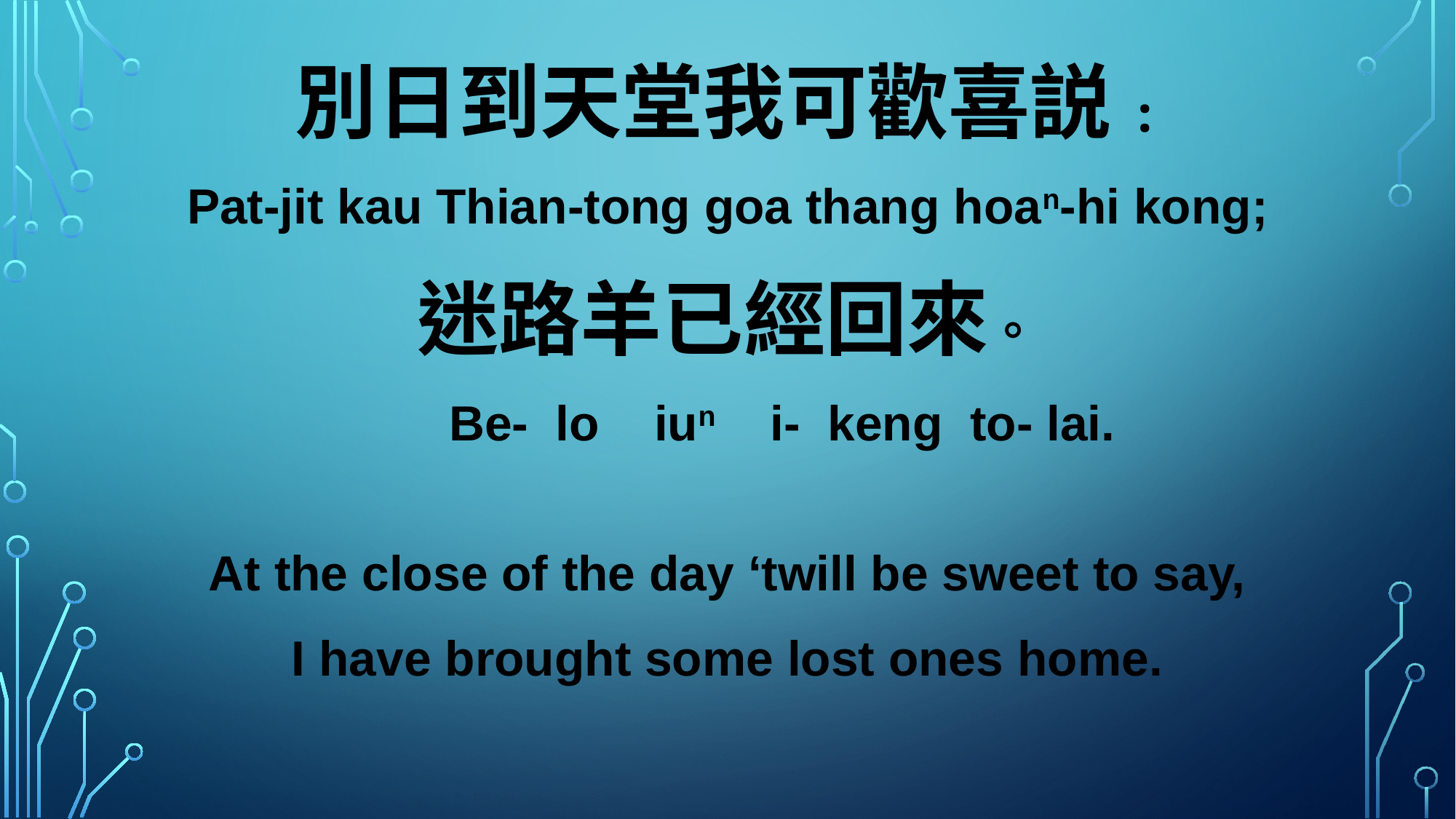

別日到天堂我可歡喜説:
Pat-jit kau Thian-tong goa thang hoan-hi kong;
迷路羊已經回來。
                    Be-  lo    iun    i-  keng  to- lai.

At the close of the day ‘twill be sweet to say,
I have brought some lost ones home.